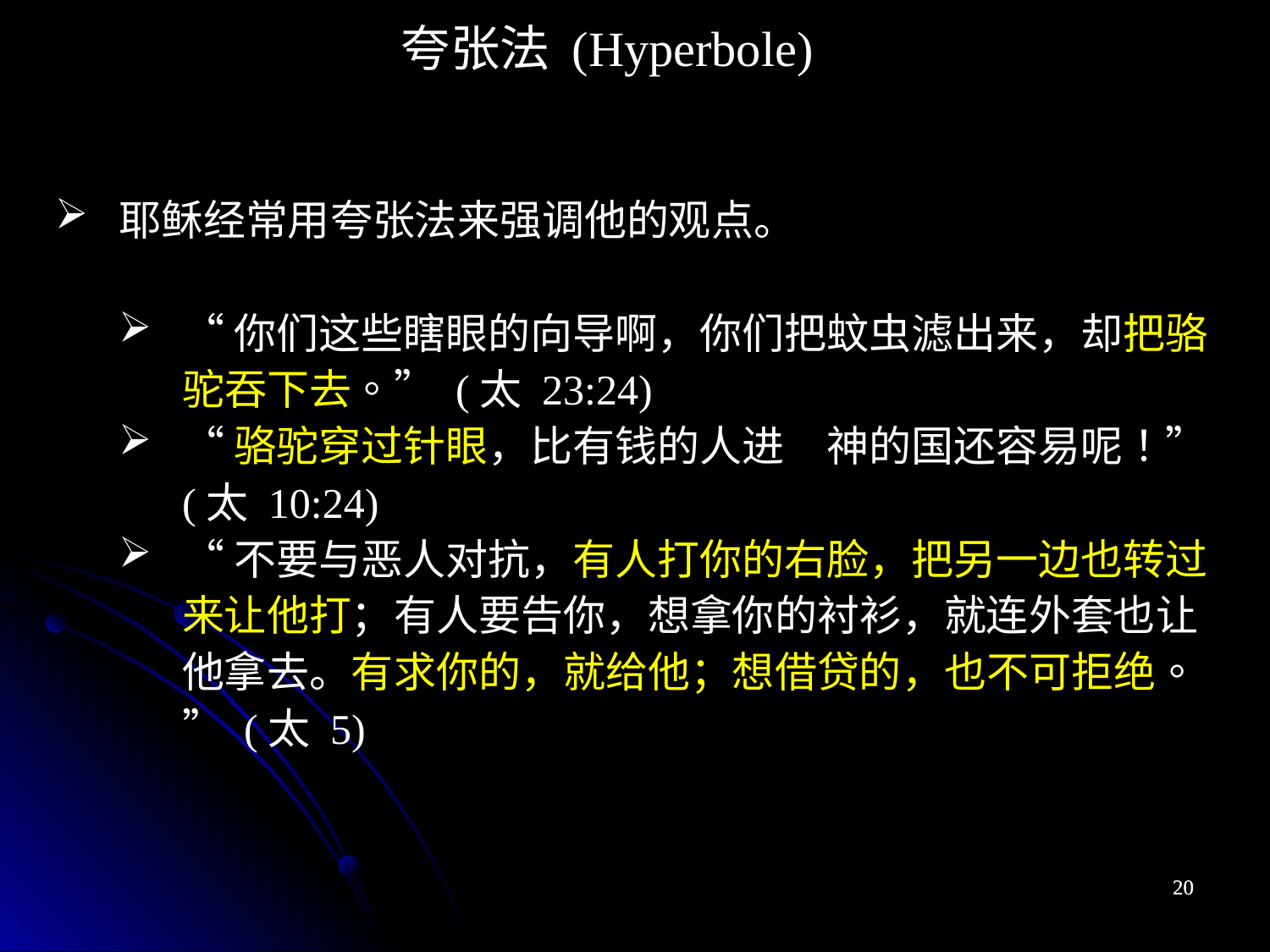

夸张法 (Hyperbole)
耶稣经常用夸张法来强调他的观点。

“你们这些瞎眼的向导啊，你们把蚊虫滤出来，却把骆驼吞下去。” (太 23:24)
“骆驼穿过针眼，比有钱的人进　神的国还容易呢！” (太 10:24)
“不要与恶人对抗，有人打你的右脸，把另一边也转过来让他打；有人要告你，想拿你的衬衫，就连外套也让他拿去。有求你的，就给他；想借贷的，也不可拒绝。” (太 5)
20
20